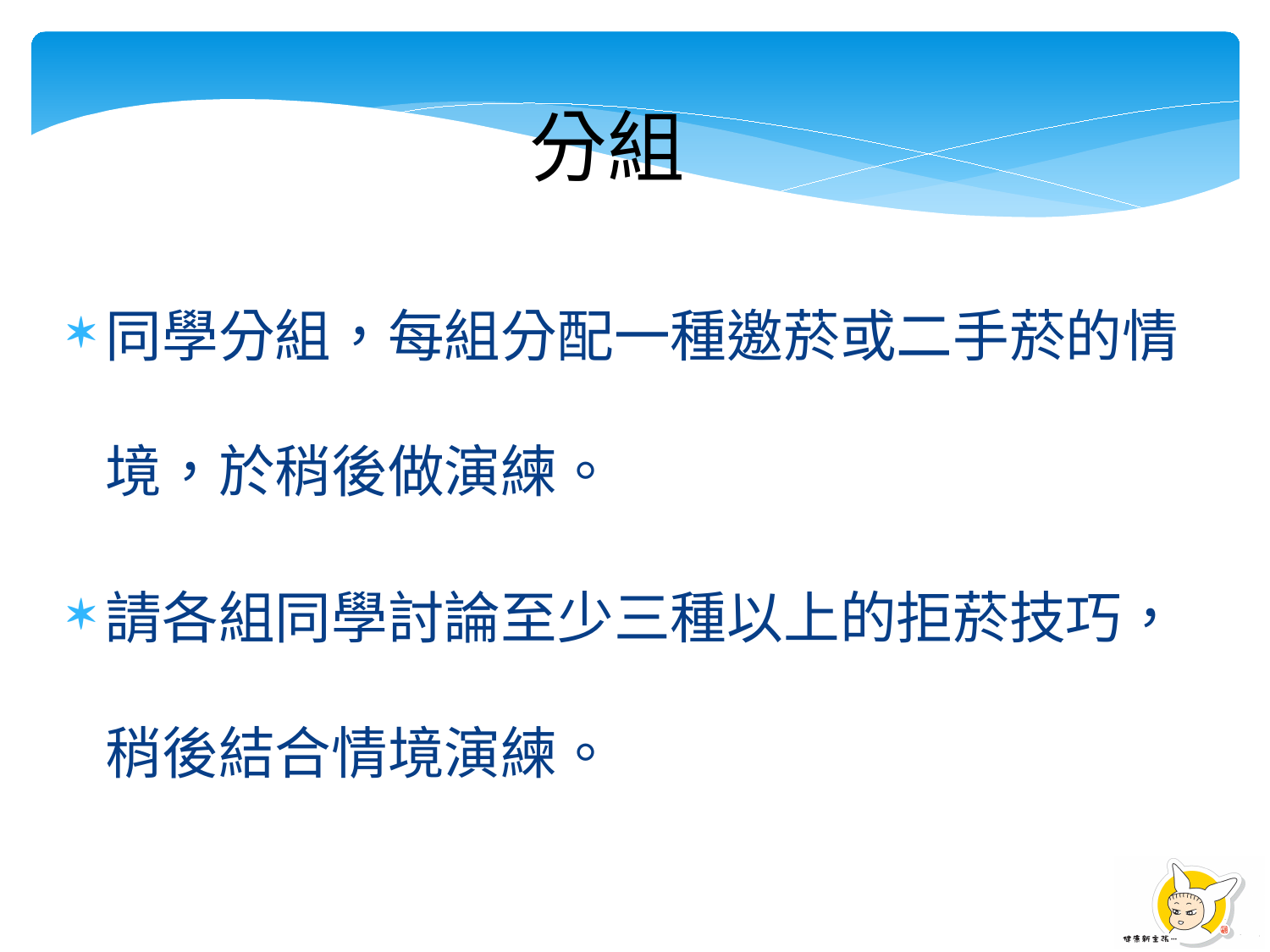

分組
同學分組，每組分配一種邀菸或二手菸的情境，於稍後做演練。
請各組同學討論至少三種以上的拒菸技巧，稍後結合情境演練。